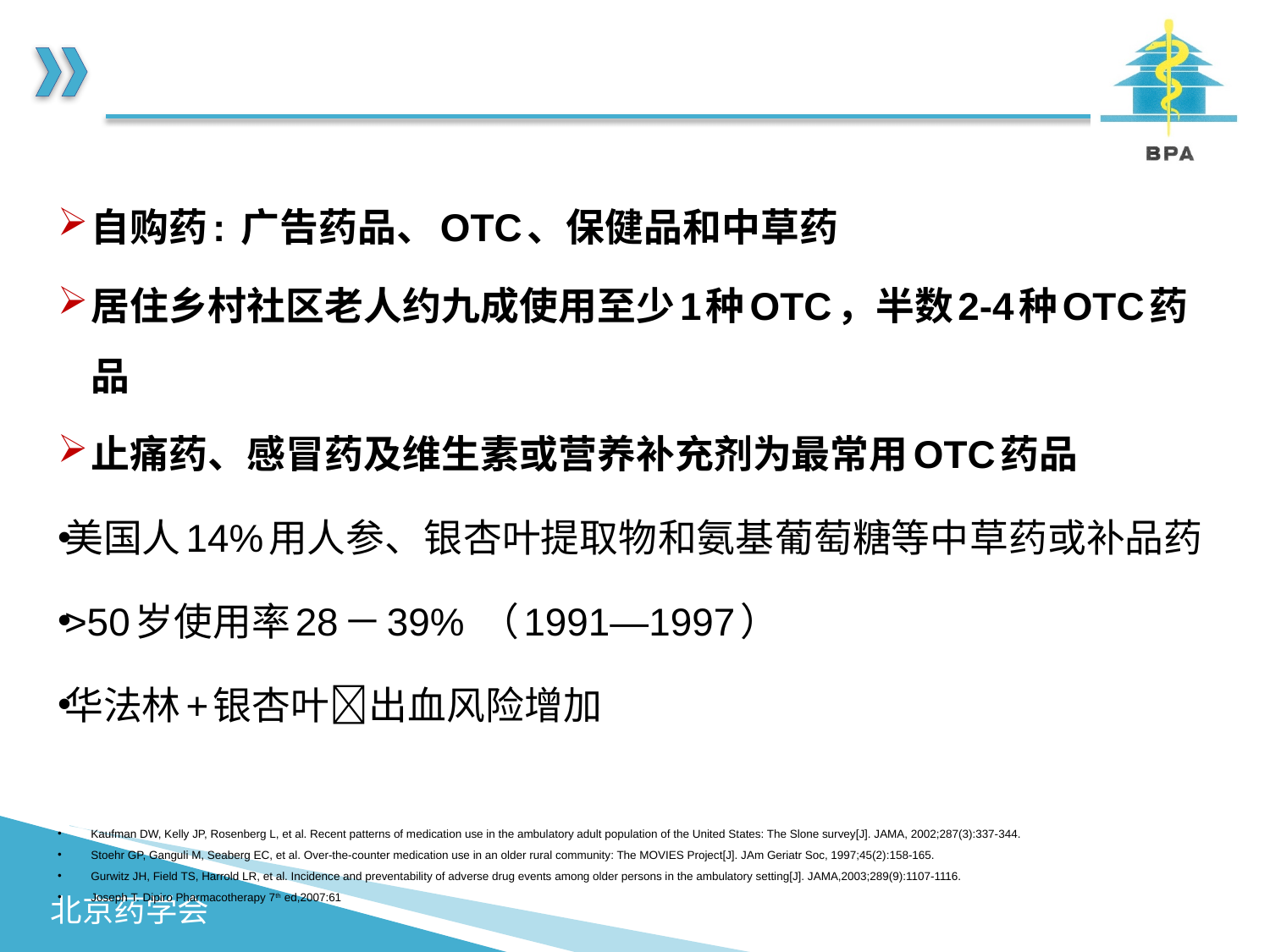

#
自购药: 广告药品、OTC、保健品和中草药
居住乡村社区老人约九成使用至少1种OTC，半数2-4种OTC药品
止痛药、感冒药及维生素或营养补充剂为最常用OTC药品
美国人14%用人参、银杏叶提取物和氨基葡萄糖等中草药或补品药
>50岁使用率28－39% （1991—1997）
华法林+银杏叶→出血风险增加

Kaufman DW, Kelly JP, Rosenberg L, et al. Recent patterns of medication use in the ambulatory adult population of the United States: The Slone survey[J]. JAMA, 2002;287(3):337-344.
Stoehr GP, Ganguli M, Seaberg EC, et al. Over-the-counter medication use in an older rural community: The MOVIES Project[J]. JAm Geriatr Soc, 1997;45(2):158-165.
Gurwitz JH, Field TS, Harrold LR, et al. Incidence and preventability of adverse drug events among older persons in the ambulatory setting[J]. JAMA,2003;289(9):1107-1116.
Joseph T. Dipiro Pharmacotherapy 7th ed,2007:61